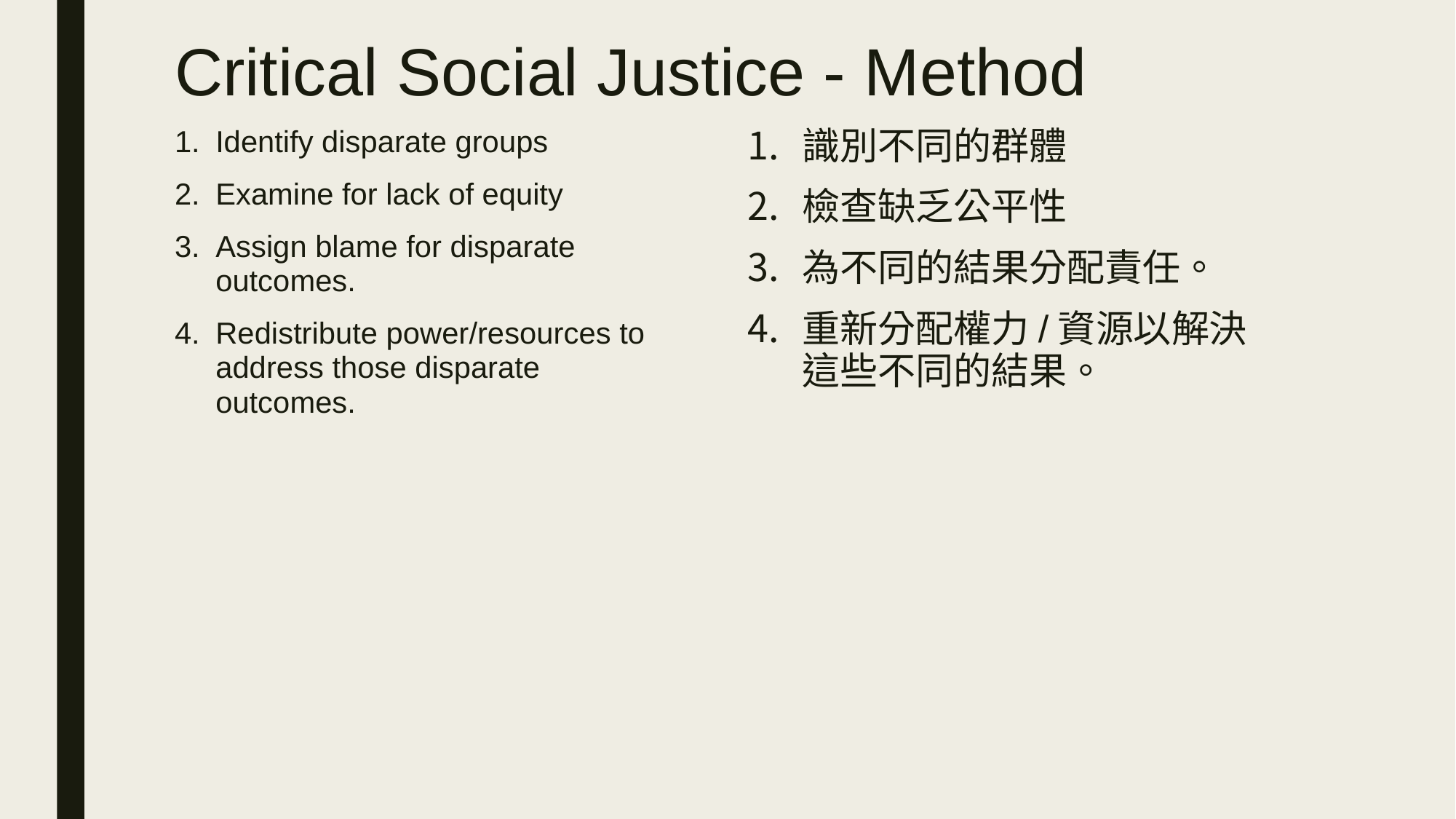

# Critical Social Justice - Method
Identify disparate groups
Examine for lack of equity
Assign blame for disparate outcomes.
Redistribute power/resources to address those disparate outcomes.

識別不同的群體
檢查缺乏公平性
為不同的結果分配責任。
重新分配權力/資源以解決這些不同的結果。